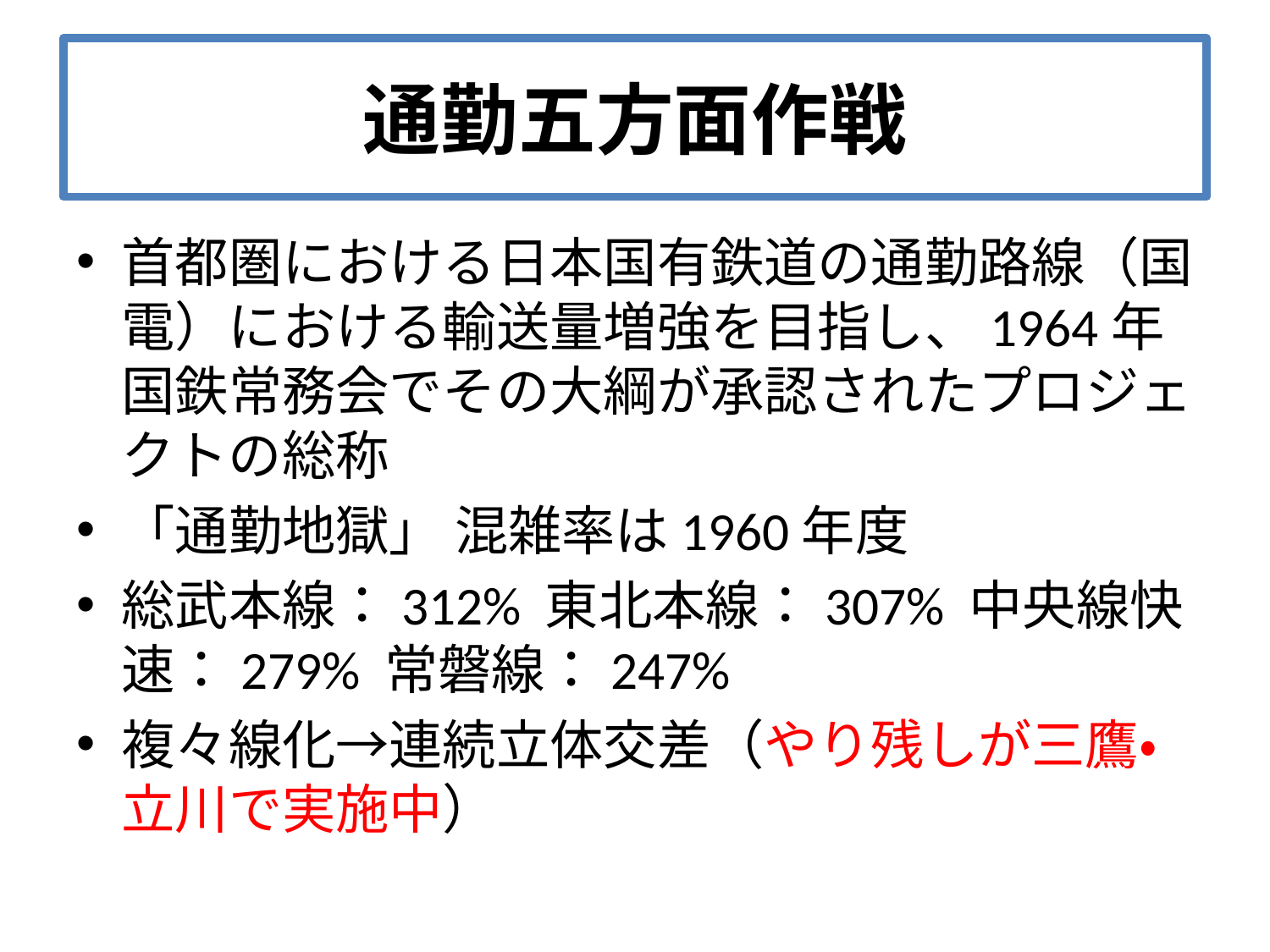

# 通勤五方面作戦
首都圏における日本国有鉄道の通勤路線（国電）における輸送量増強を目指し、1964年国鉄常務会でその大綱が承認されたプロジェクトの総称
「通勤地獄」 混雑率は1960年度
総武本線：312% 東北本線：307% 中央線快速：279% 常磐線：247%
複々線化→連続立体交差（やり残しが三鷹・立川で実施中）